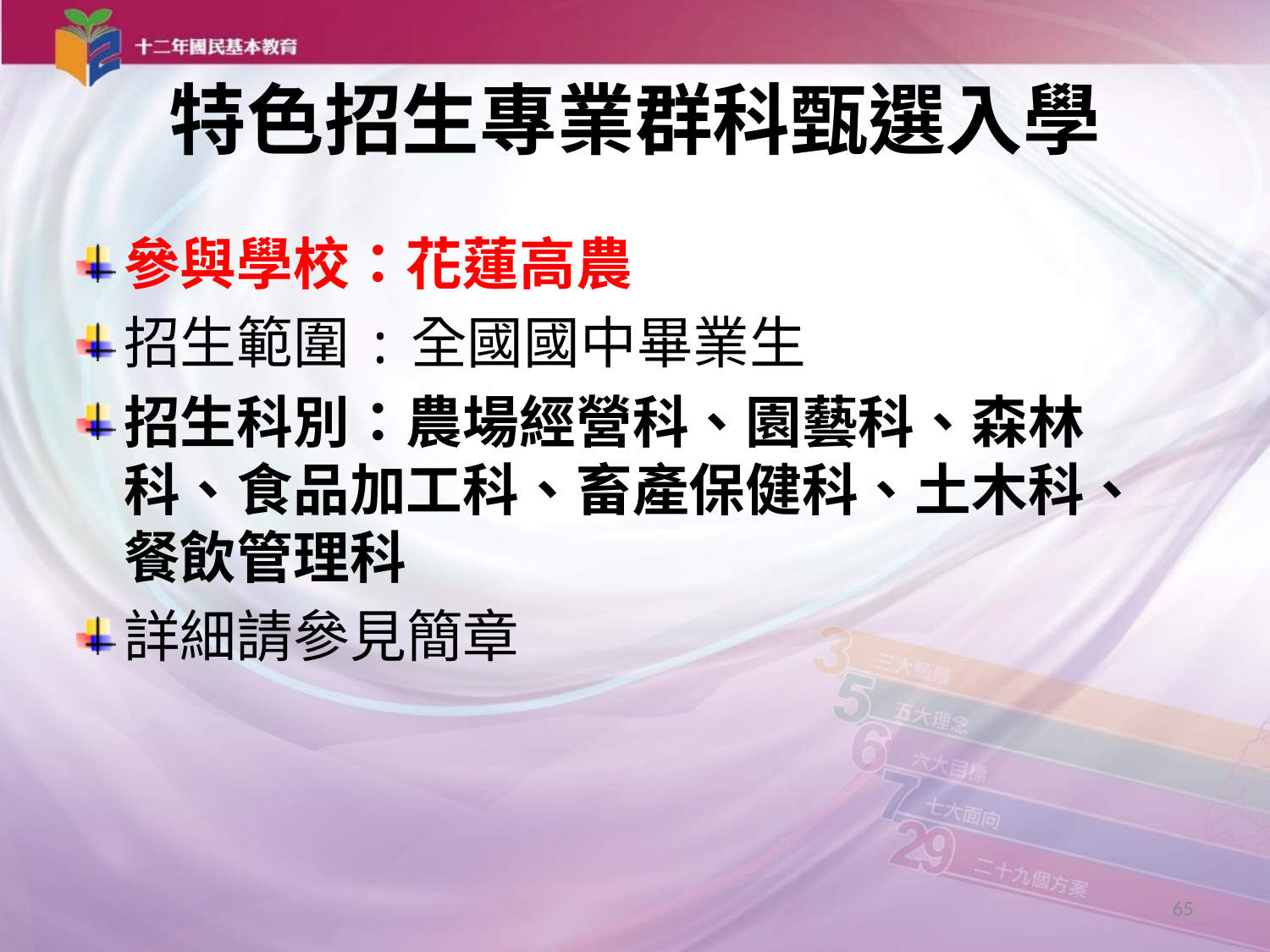

# 特色招生專業群科甄選入學
參與學校：花蓮高農
招生範圍:全國國中畢業生
招生科別：農場經營科、園藝科、森林科、食品加工科、畜產保健科、土木科、餐飲管理科
詳細請參見簡章
65